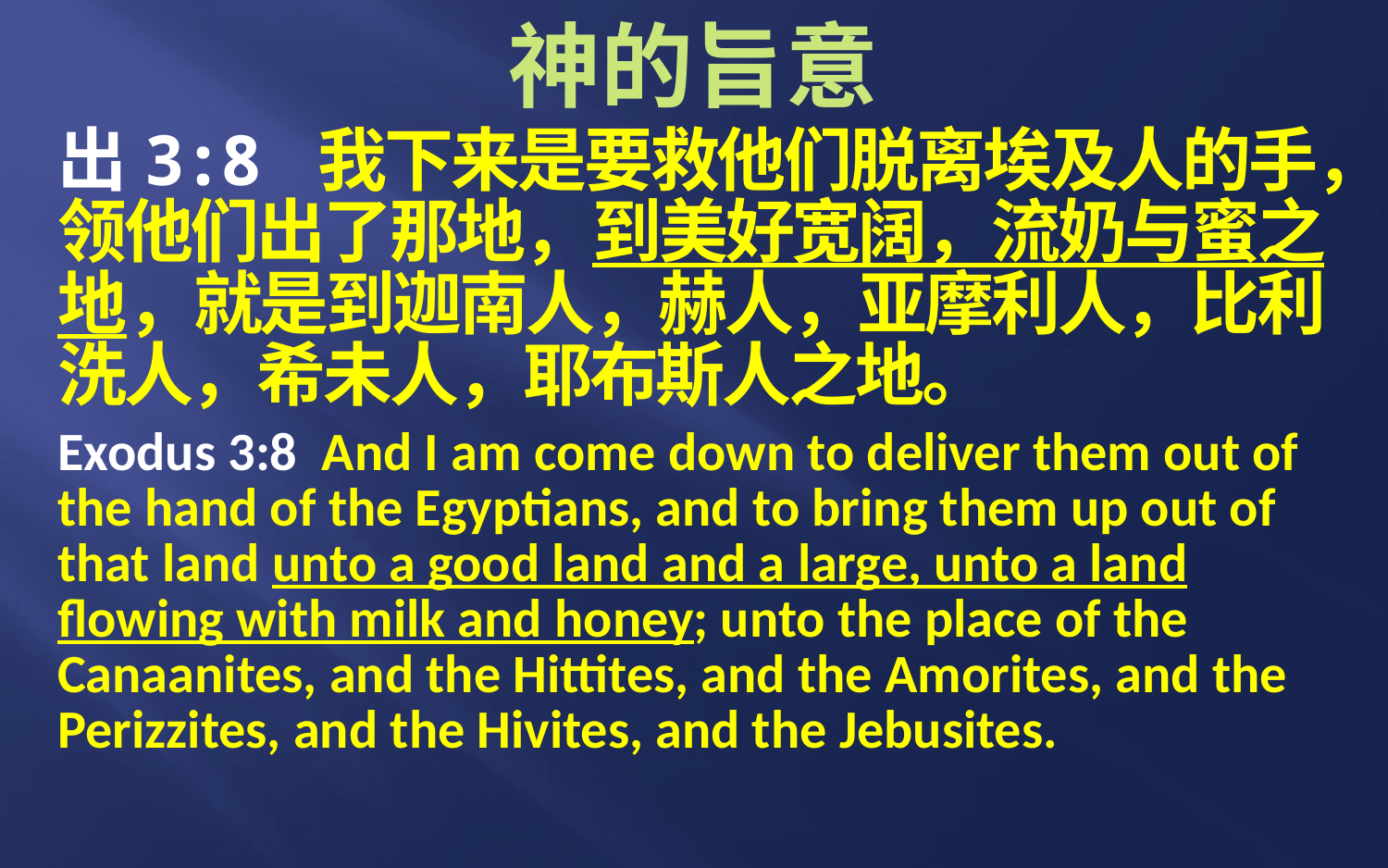

# 神的旨意
出3:8 我下来是要救他们脱离埃及人的手，领他们出了那地，到美好宽阔，流奶与蜜之地，就是到迦南人，赫人，亚摩利人，比利洗人，希未人，耶布斯人之地。
Exodus 3:8  And I am come down to deliver them out of the hand of the Egyptians, and to bring them up out of that land unto a good land and a large, unto a land flowing with milk and honey; unto the place of the Canaanites, and the Hittites, and the Amorites, and the Perizzites, and the Hivites, and the Jebusites.